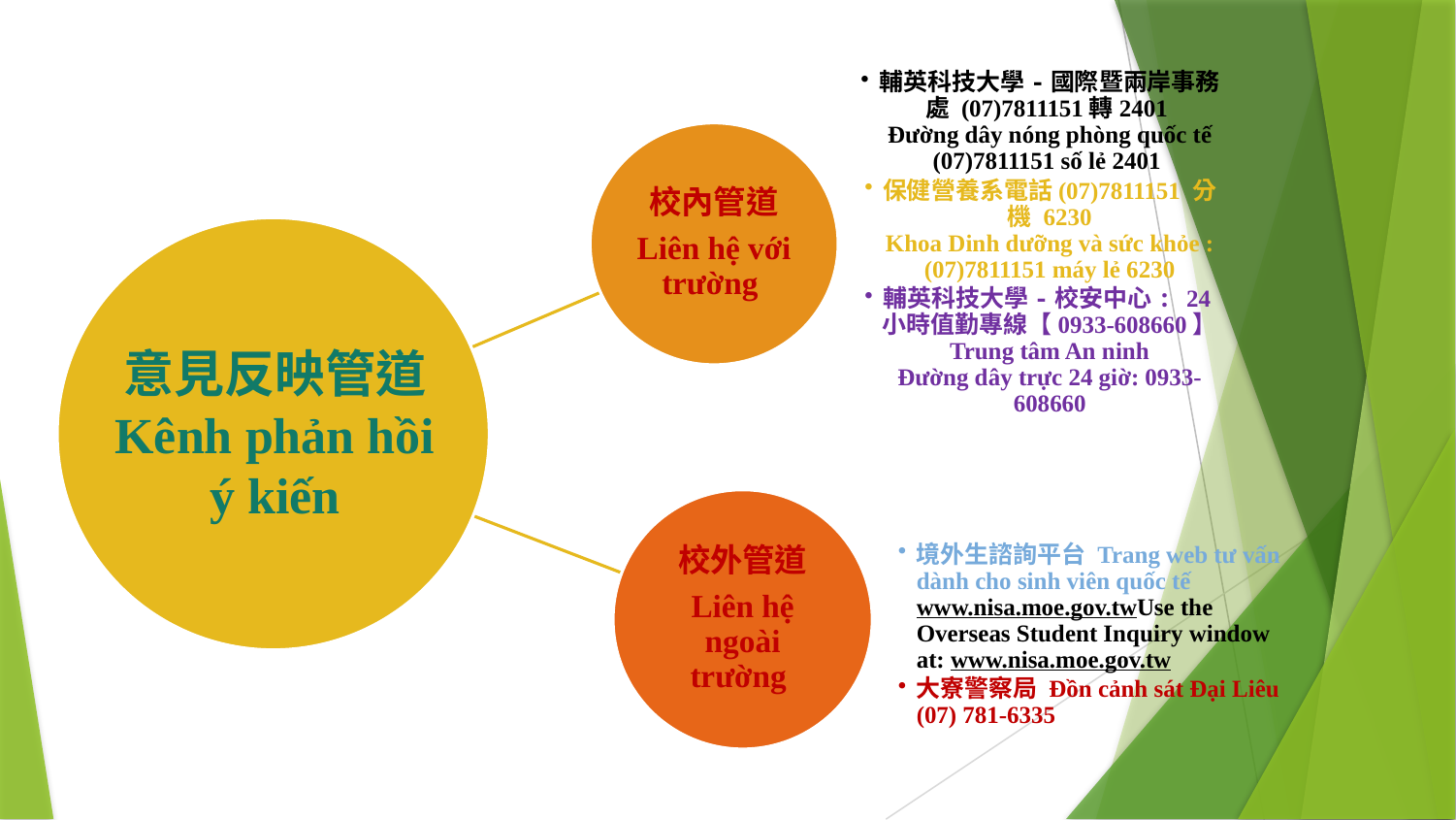

校內管道
Liên hệ với trường
輔英科技大學-國際暨兩岸事務處 (07)7811151轉2401 
Đường dây nóng phòng quốc tế (07)7811151 số lẻ 2401
保健營養系電話(07)7811151 分機 6230
Khoa Dinh dưỡng và sức khỏe : (07)7811151 máy lẻ 6230
輔英科技大學-校安中心: 24小時值勤專線【0933-608660】
Trung tâm An ninh
Đường dây trực 24 giờ: 0933-608660
校外管道
Liên hệ ngoài trường

境外生諮詢平台 Trang web tư vấn dành cho sinh viên quốc tế www.nisa.moe.gov.twUse the Overseas Student Inquiry window at: www.nisa.moe.gov.tw
大寮警察局 Đồn cảnh sát Đại Liêu (07) 781-6335
意見反映管道
Kênh phản hồi ý kiến